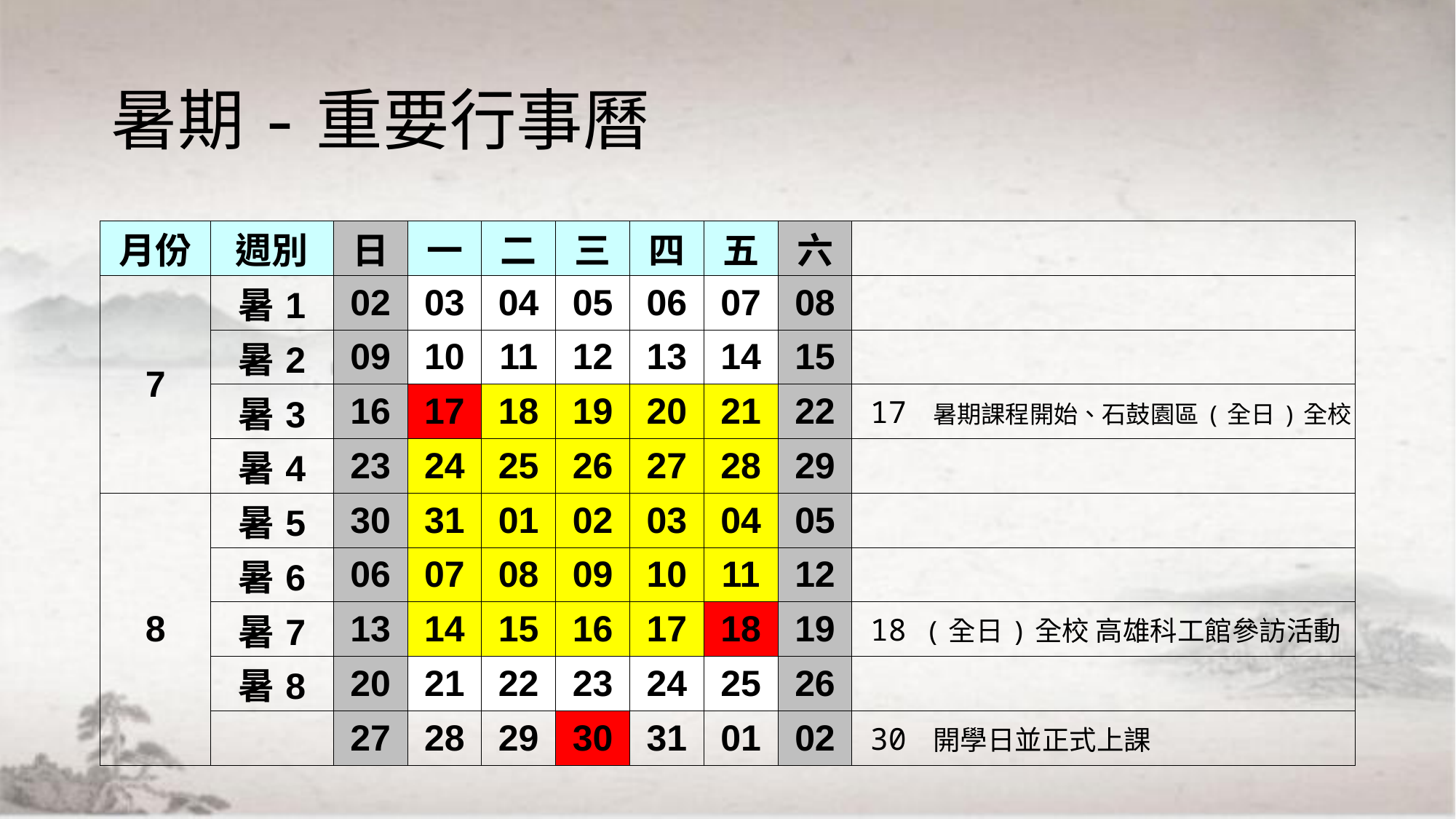

# 暑期-重要行事曆
| 月份 | 週別 | 日 | 一 | 二 | 三 | 四 | 五 | 六 |  |
| --- | --- | --- | --- | --- | --- | --- | --- | --- | --- |
| 7 | 暑1 | 02 | 03 | 04 | 05 | 06 | 07 | 08 |  |
|  | 暑2 | 09 | 10 | 11 | 12 | 13 | 14 | 15 |  |
|  | 暑3 | 16 | 17 | 18 | 19 | 20 | 21 | 22 | 17 暑期課程開始、石鼓園區(全日)全校 |
|  | 暑4 | 23 | 24 | 25 | 26 | 27 | 28 | 29 |  |
| 8 | 暑5 | 30 | 31 | 01 | 02 | 03 | 04 | 05 |  |
|  | 暑6 | 06 | 07 | 08 | 09 | 10 | 11 | 12 |  |
|  | 暑7 | 13 | 14 | 15 | 16 | 17 | 18 | 19 | 18 (全日)全校 高雄科工館參訪活動 |
|  | 暑8 | 20 | 21 | 22 | 23 | 24 | 25 | 26 |  |
|  |  | 27 | 28 | 29 | 30 | 31 | 01 | 02 | 30 開學日並正式上課 |